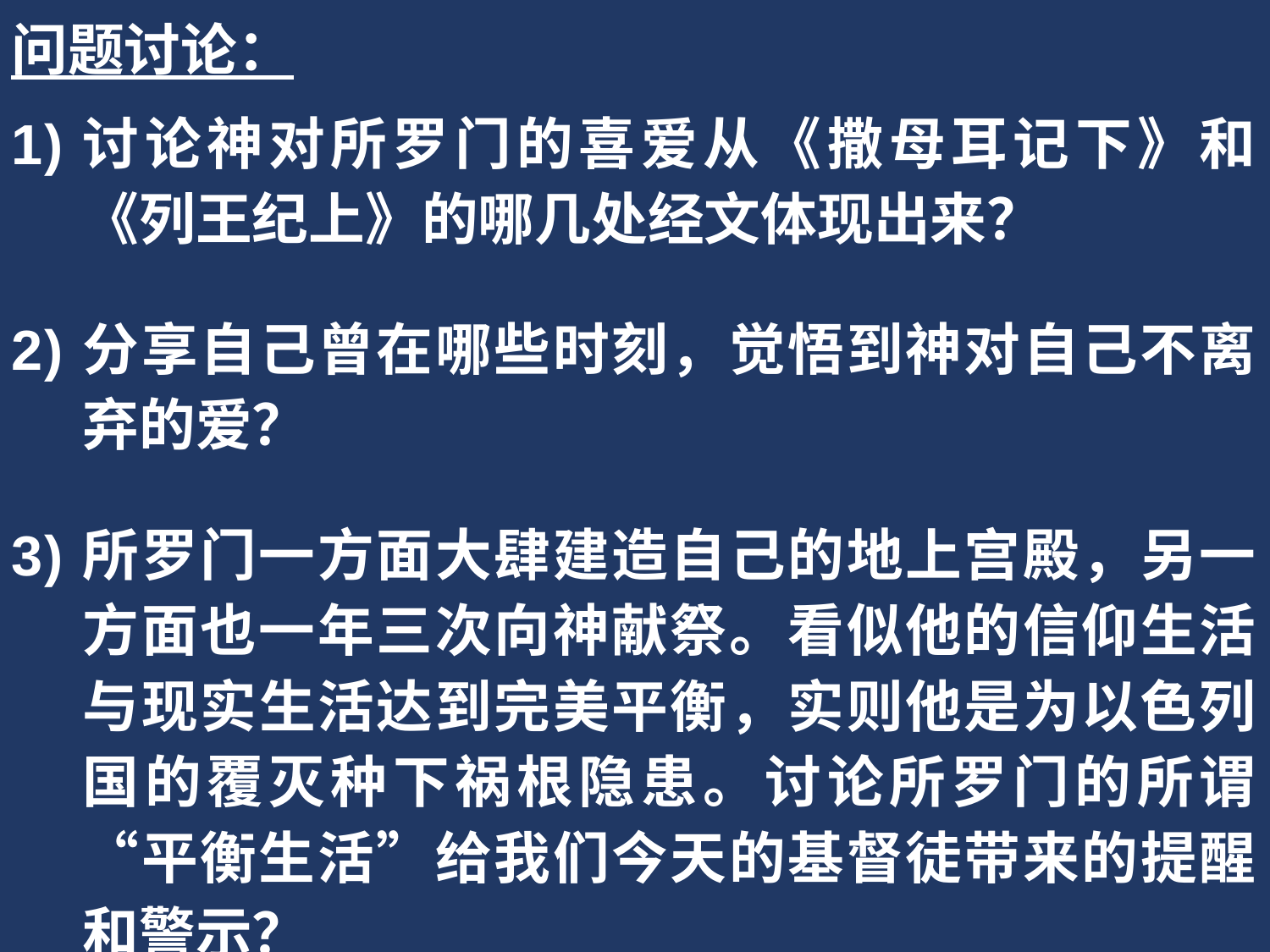

问题讨论：
讨论神对所罗门的喜爱从《撒母耳记下》和《列王纪上》的哪几处经文体现出来？

分享自己曾在哪些时刻，觉悟到神对自己不离弃的爱？

所罗门一方面大肆建造自己的地上宫殿，另一方面也一年三次向神献祭。看似他的信仰生活与现实生活达到完美平衡，实则他是为以色列国的覆灭种下祸根隐患。讨论所罗门的所谓“平衡生活”给我们今天的基督徒带来的提醒和警示？